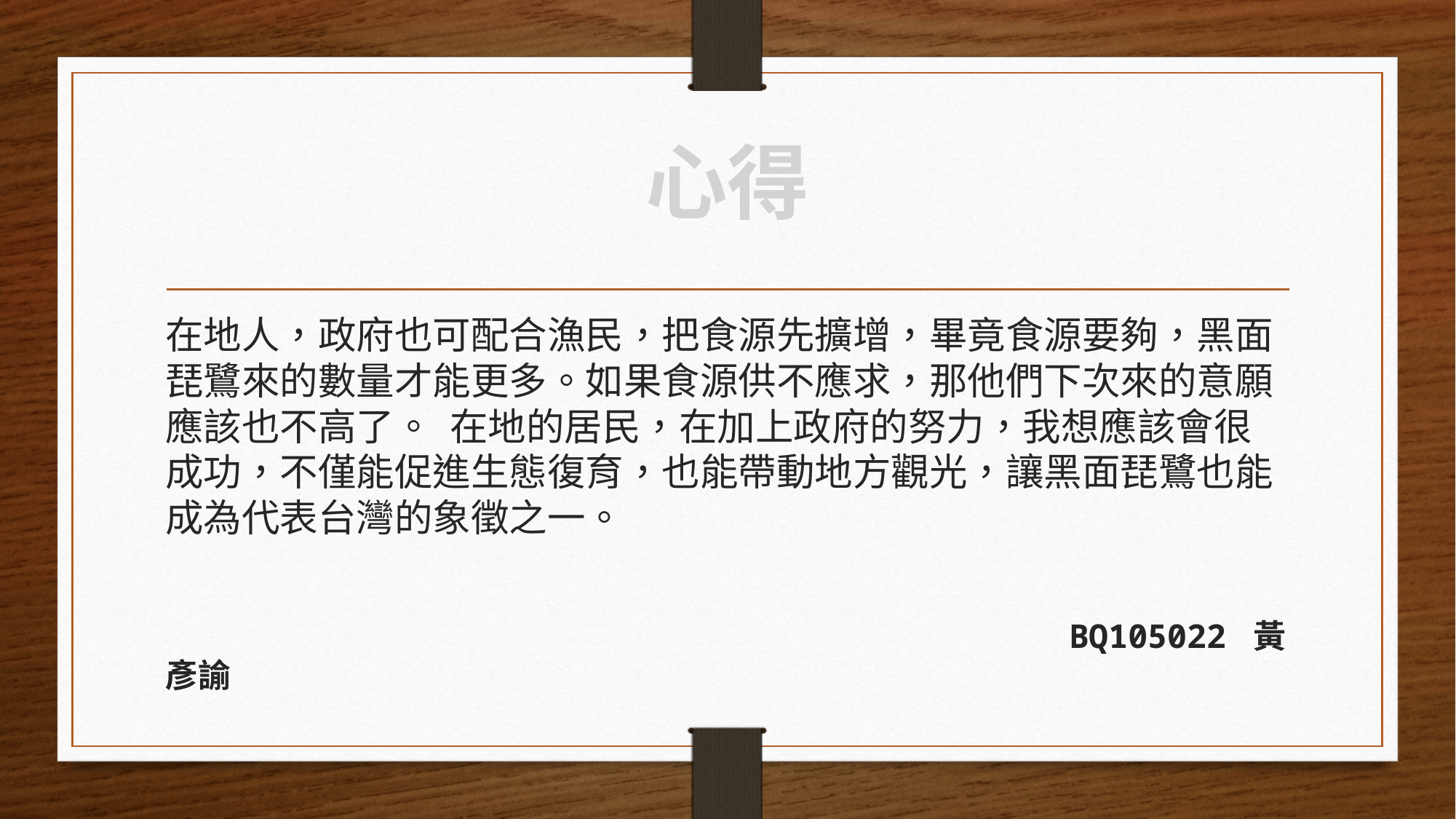

# 心得
在地人，政府也可配合漁民，把食源先擴增，畢竟食源要夠，黑面琵鷺來的數量才能更多。如果食源供不應求，那他們下次來的意願應該也不高了。  在地的居民，在加上政府的努力，我想應該會很成功，不僅能促進生態復育，也能帶動地方觀光，讓黑面琵鷺也能成為代表台灣的象徵之一。

                                              BQ105022 黃彥諭